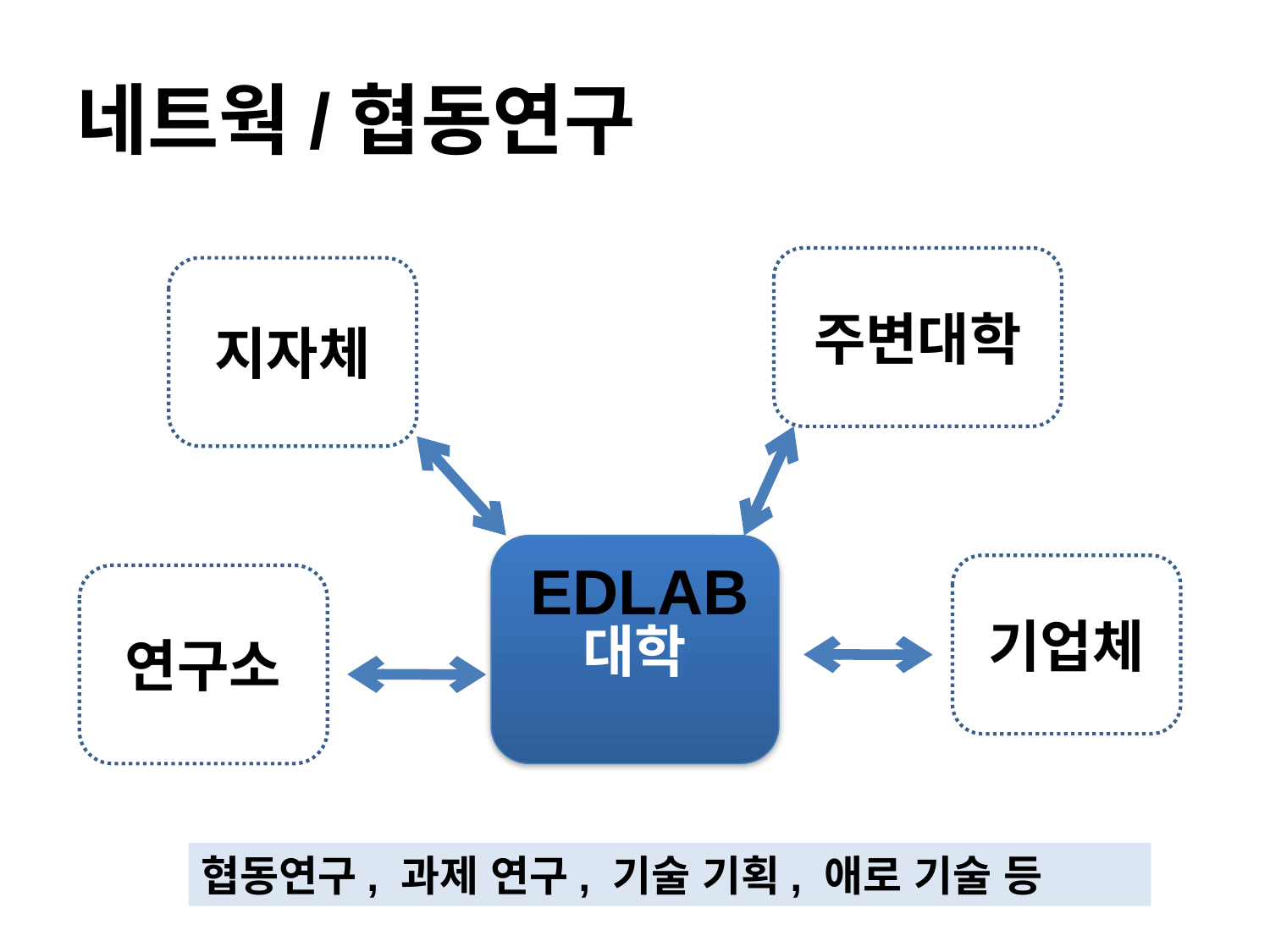

# 네트웍/협동연구
주변대학
지자체
대학
EDLAB
기업체
연구소
협동연구, 과제 연구, 기술 기획, 애로 기술 등